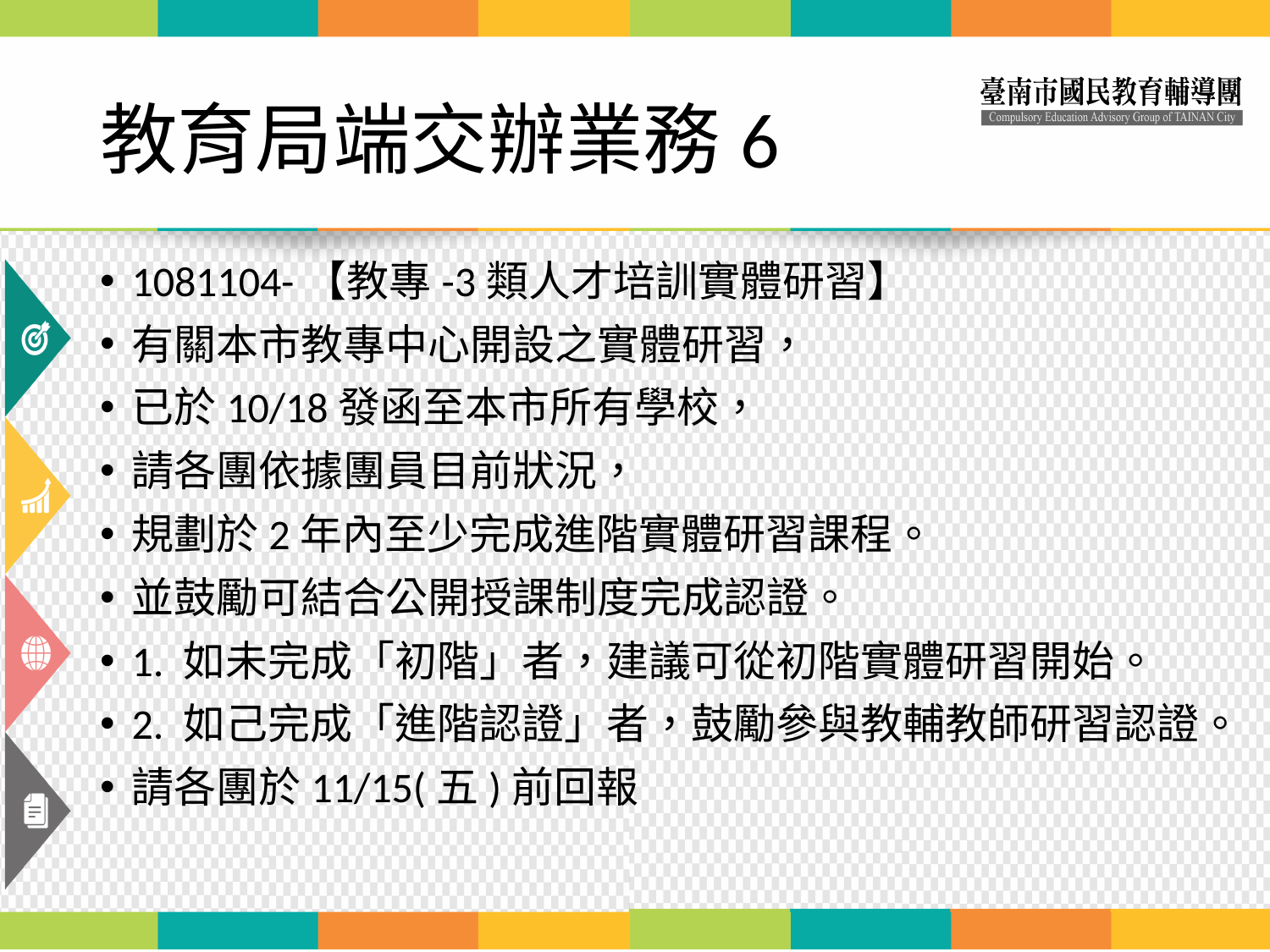

# 教育局端交辦業務6
1081104-【教專-3類人才培訓實體研習】
有關本市教專中心開設之實體研習，
已於10/18發函至本市所有學校，
請各團依據團員目前狀況，
規劃於2年內至少完成進階實體研習課程。
並鼓勵可結合公開授課制度完成認證。
1. 如未完成「初階」者，建議可從初階實體研習開始。
2. 如己完成「進階認證」者，鼓勵參與教輔教師研習認證。
請各團於11/15(五)前回報